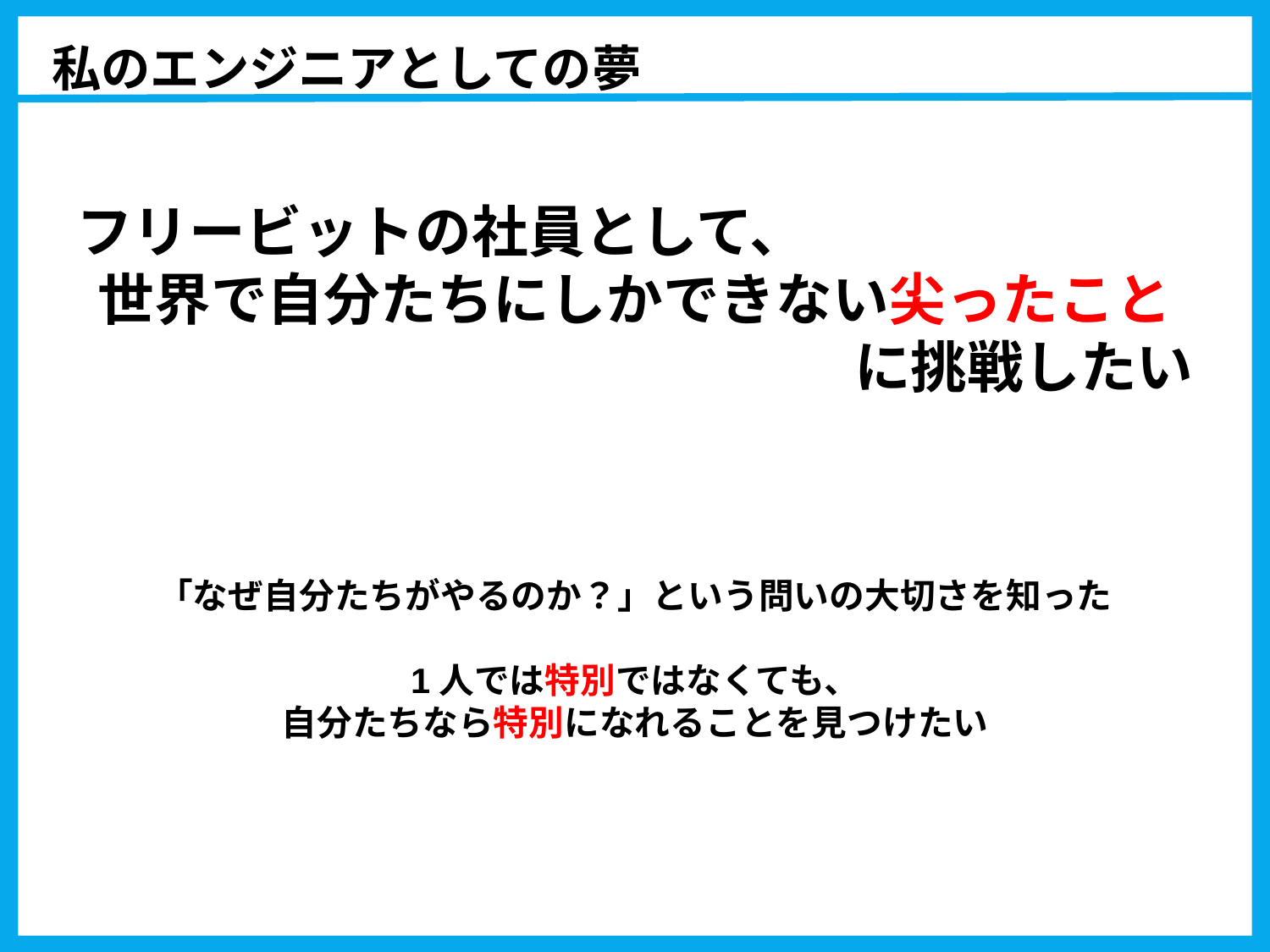

私のエンジニアとしての夢
フリービットの社員として、
世界で自分たちにしかできない尖ったこと
に挑戦したい
「なぜ自分たちがやるのか？」という問いの大切さを知った

1人では特別ではなくても、
自分たちなら特別になれることを見つけたい